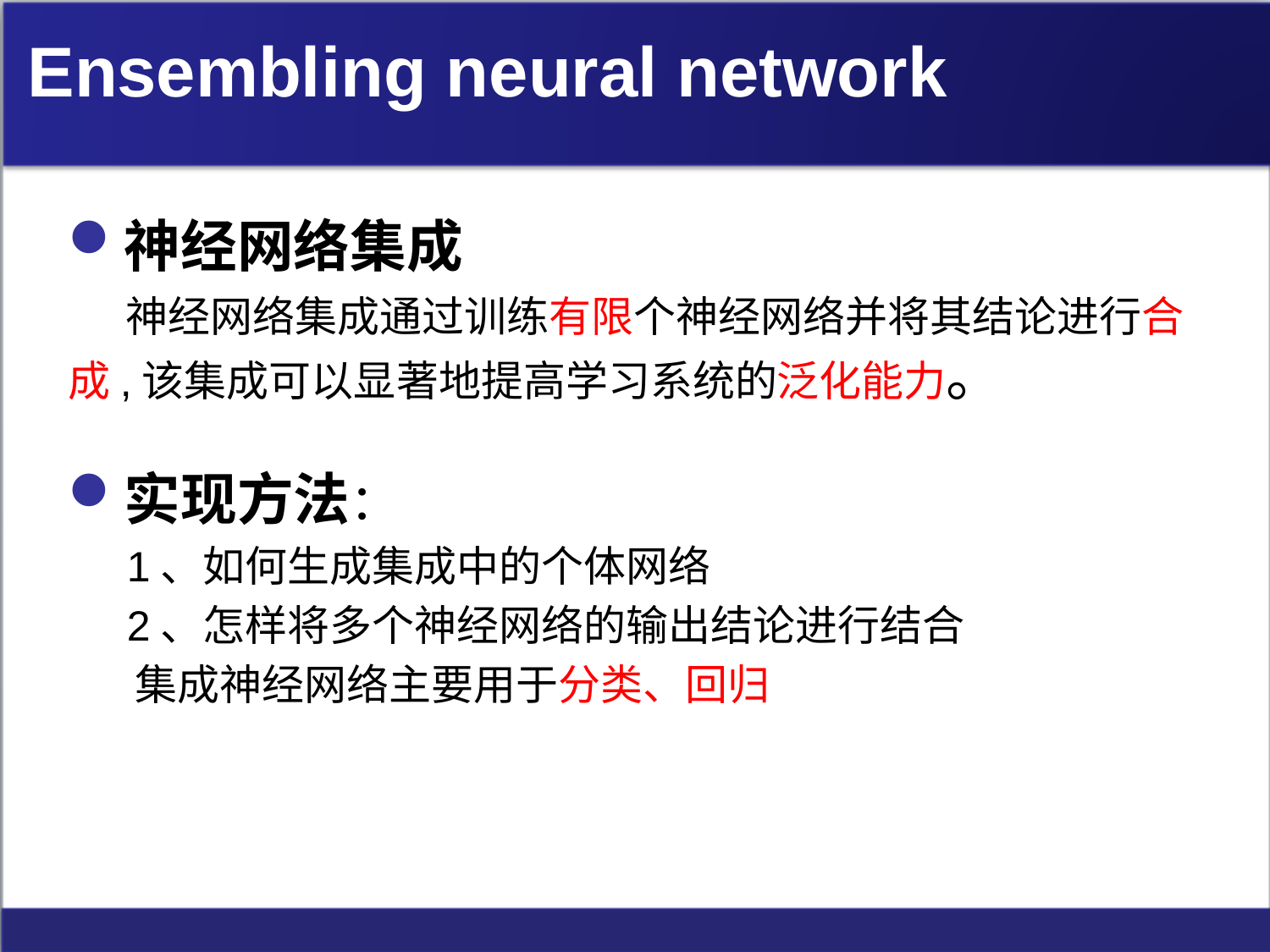

Ensembling neural network

神经网络集成
     神经网络集成通过训练有限个神经网络并将其结论进行合成,该集成可以显著地提高学习系统的泛化能力。

实现方法：
     1、如何生成集成中的个体网络
     2、怎样将多个神经网络的输出结论进行结合
      集成神经网络主要用于分类、回归